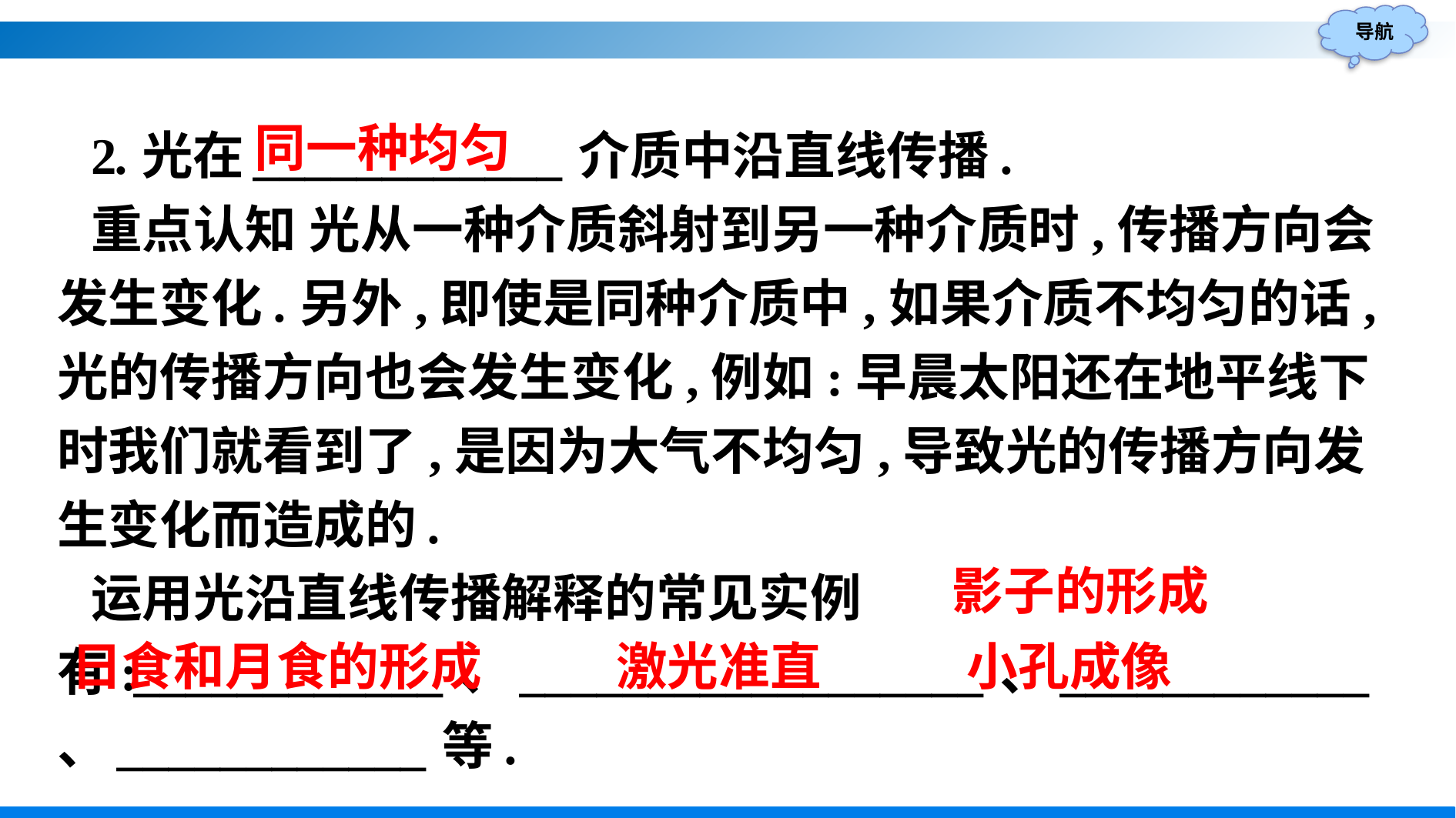

2.光在____________介质中沿直线传播.
重点认知 光从一种介质斜射到另一种介质时,传播方向会发生变化.另外,即使是同种介质中,如果介质不均匀的话,光的传播方向也会发生变化,例如:早晨太阳还在地平线下时我们就看到了,是因为大气不均匀,导致光的传播方向发生变化而造成的.
运用光沿直线传播解释的常见实例有:____________、__________________、____________、____________等.
同一种均匀
影子的形成
激光准直
小孔成像
日食和月食的形成